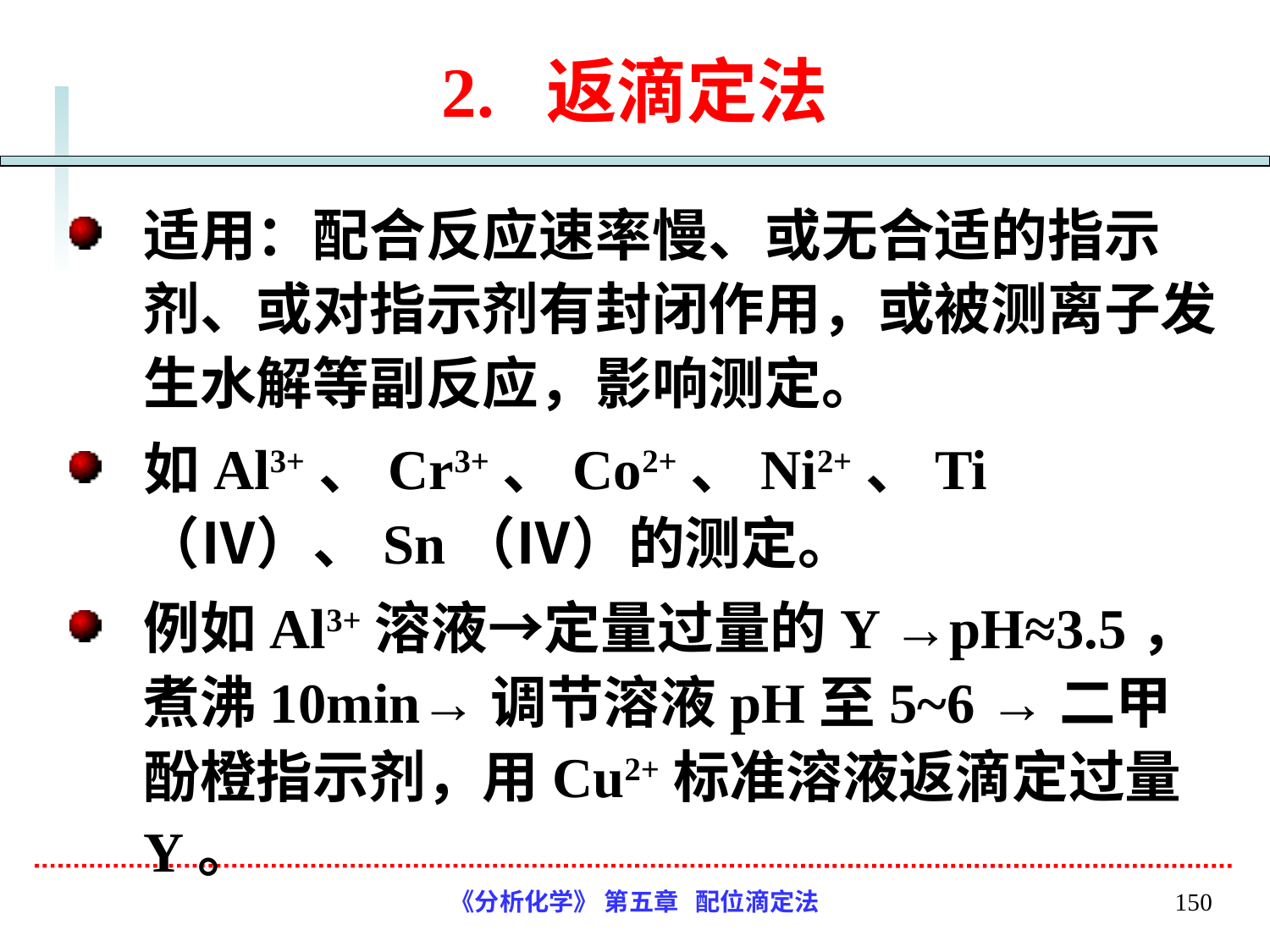

# 2.  返滴定法
适用：配合反应速率慢、或无合适的指示剂、或对指示剂有封闭作用，或被测离子发生水解等副反应，影响测定。
如Al3+、Cr3+、Co2+、Ni2+、Ti（Ⅳ）、Sn（Ⅳ）的测定。
例如Al3+溶液→定量过量的Y →pH≈3.5，煮沸10min→调节溶液pH至5~6 →二甲酚橙指示剂，用Cu2+标准溶液返滴定过量Y。
《分析化学》 第五章   配位滴定法
150